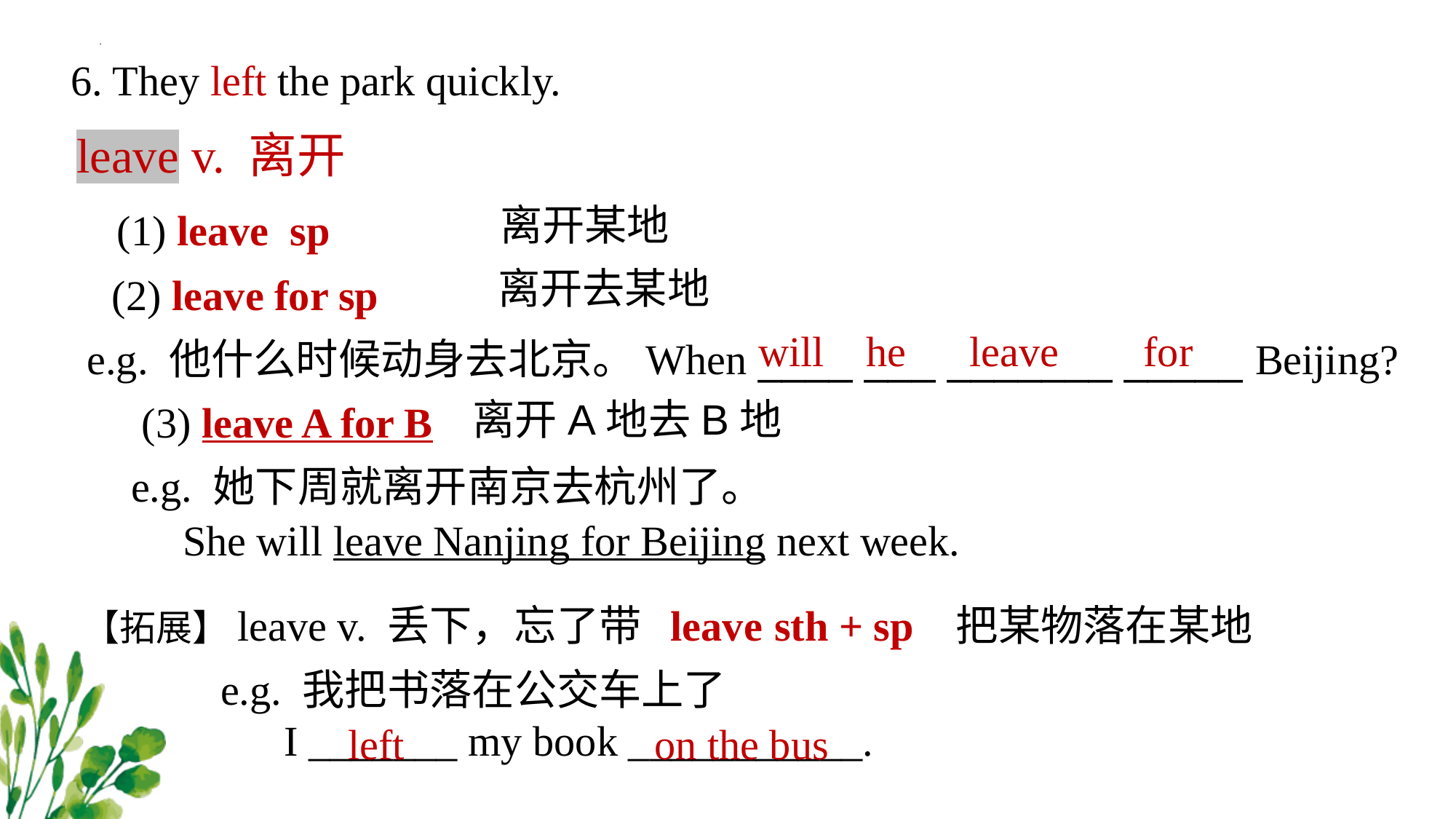

6. They left the park quickly.
leave v. 离开
   (1) leave  sp
   (2) leave for sp
 e.g. 他什么时候动身去北京。When ____ ___ _______ _____ Beijing?
 (3) leave A for B
e.g. 她下周就离开南京去杭州了。

 离开某地
离开去某地
will    he      leave        for
 离开A地去B地
She will leave Nanjing for Beijing next week.

【拓展】leave v. 丢下，忘了带  leave sth + sp   把某物落在某地
             e.g. 我把书落在公交车上了
                   I _______ my book ___________.

left
on the bus